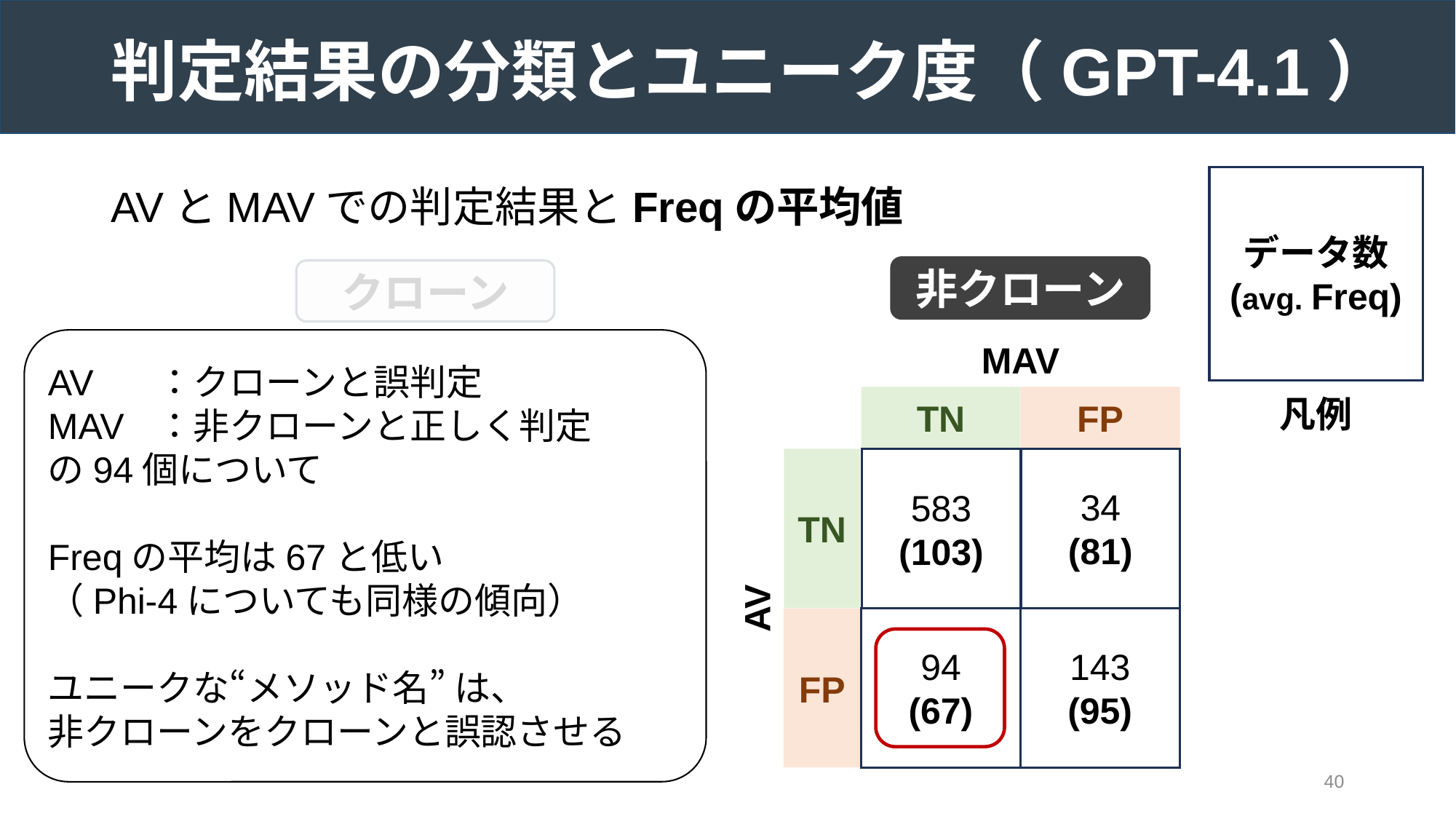

# 判定結果の分類とユニーク度（GPT-4.1）
データ数
(avg. Freq)
AVとMAVでの判定結果とFreqの平均値

非クローン
クローン
AV	：クローンと誤判定
MAV	：非クローンと正しく判定
の94個について
Freqの平均は67と低い
（Phi-4についても同様の傾向）

ユニークな“メソッド名” は、
非クローンをクローンと誤認させる
MAV
MAV
凡例
TP
FN
TN
FP
TP
TN
1142
(112)
34
(81)
42
(107)
583
(103)
AV
AV
41
(102)
117
(130)
94
(67)
143
(95)
FN
FP

40